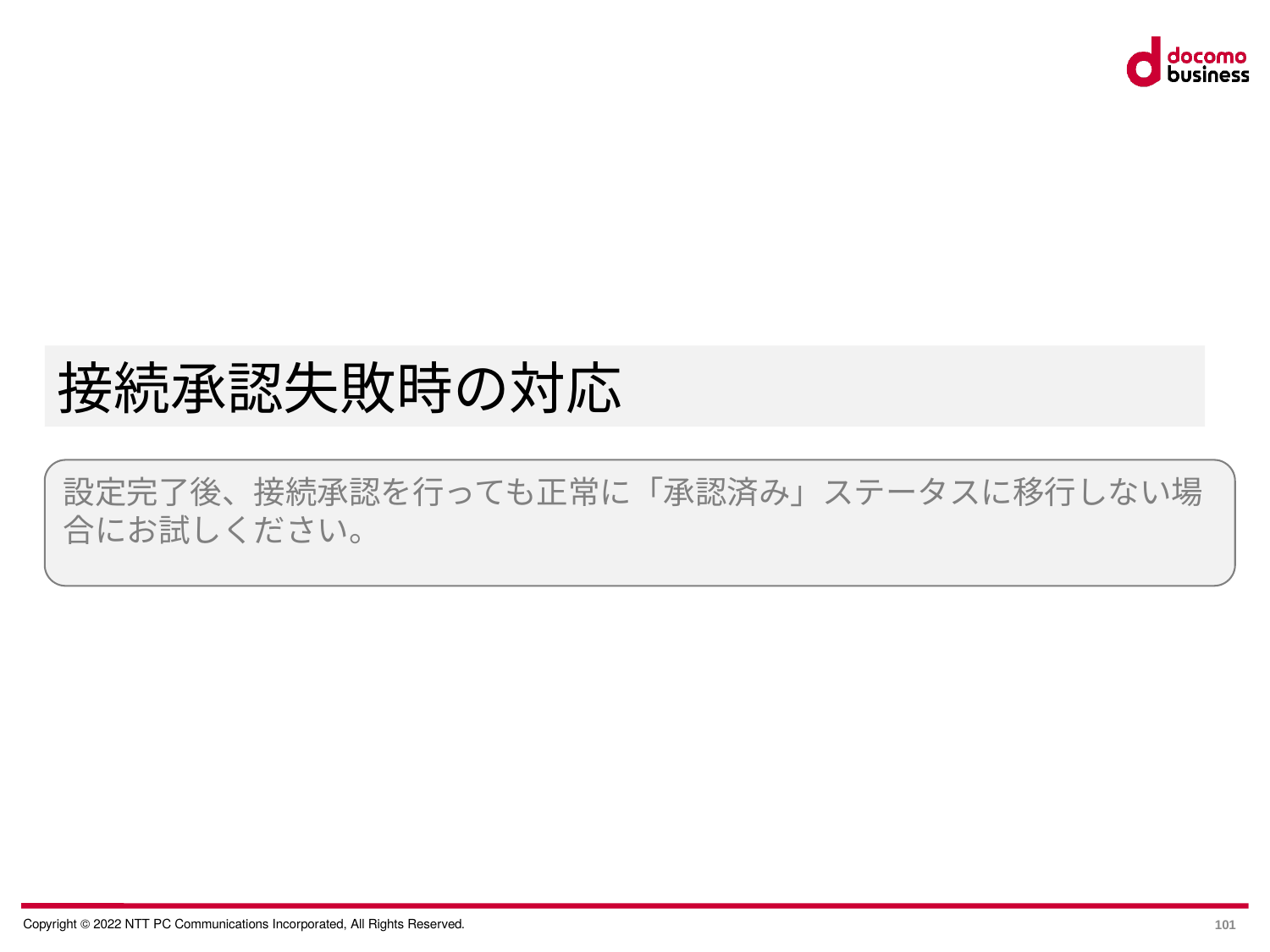

接続承認失敗時の対応
設定完了後、接続承認を行っても正常に「承認済み」ステータスに移行しない場合にお試しください。